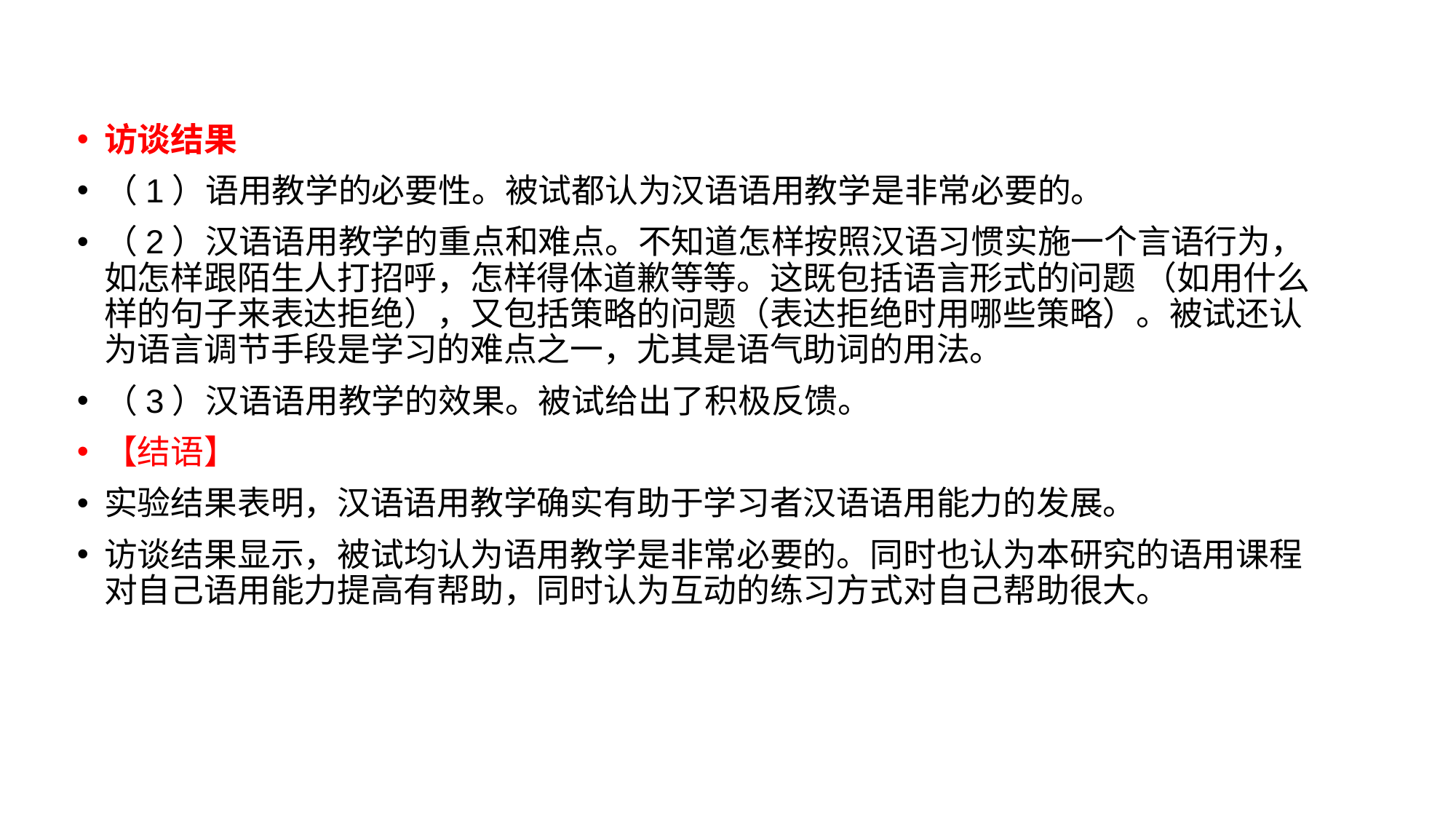

访谈结果
（1）语用教学的必要性。被试都认为汉语语用教学是非常必要的。
（2）汉语语用教学的重点和难点。不知道怎样按照汉语习惯实施一个言语行为，如怎样跟陌生人打招呼，怎样得体道歉等等。这既包括语言形式的问题 （如用什么样的句子来表达拒绝），又包括策略的问题（表达拒绝时用哪些策略）。被试还认为语言调节手段是学习的难点之一，尤其是语气助词的用法。
（3）汉语语用教学的效果。被试给出了积极反馈。
【结语】
实验结果表明，汉语语用教学确实有助于学习者汉语语用能力的发展。
访谈结果显示，被试均认为语用教学是非常必要的。同时也认为本研究的语用课程对自己语用能力提高有帮助，同时认为互动的练习方式对自己帮助很大。